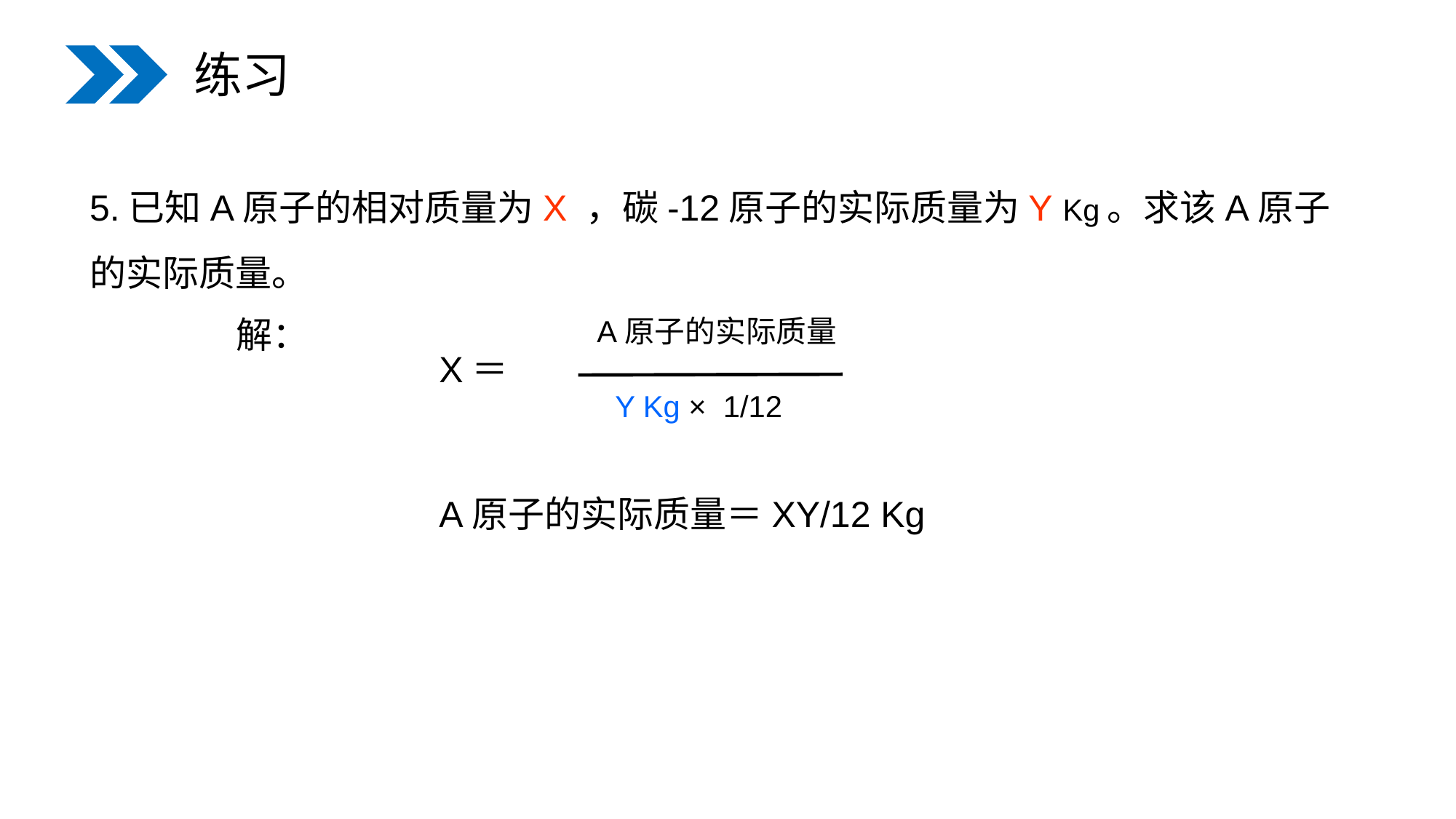

练习
5.已知A原子的相对质量为X ，碳-12原子的实际质量为Y Kg。求该A原子的实际质量。
解：
  A原子的实际质量

 Y Kg ×  1/12
X＝
A原子的实际质量＝XY/12 Kg